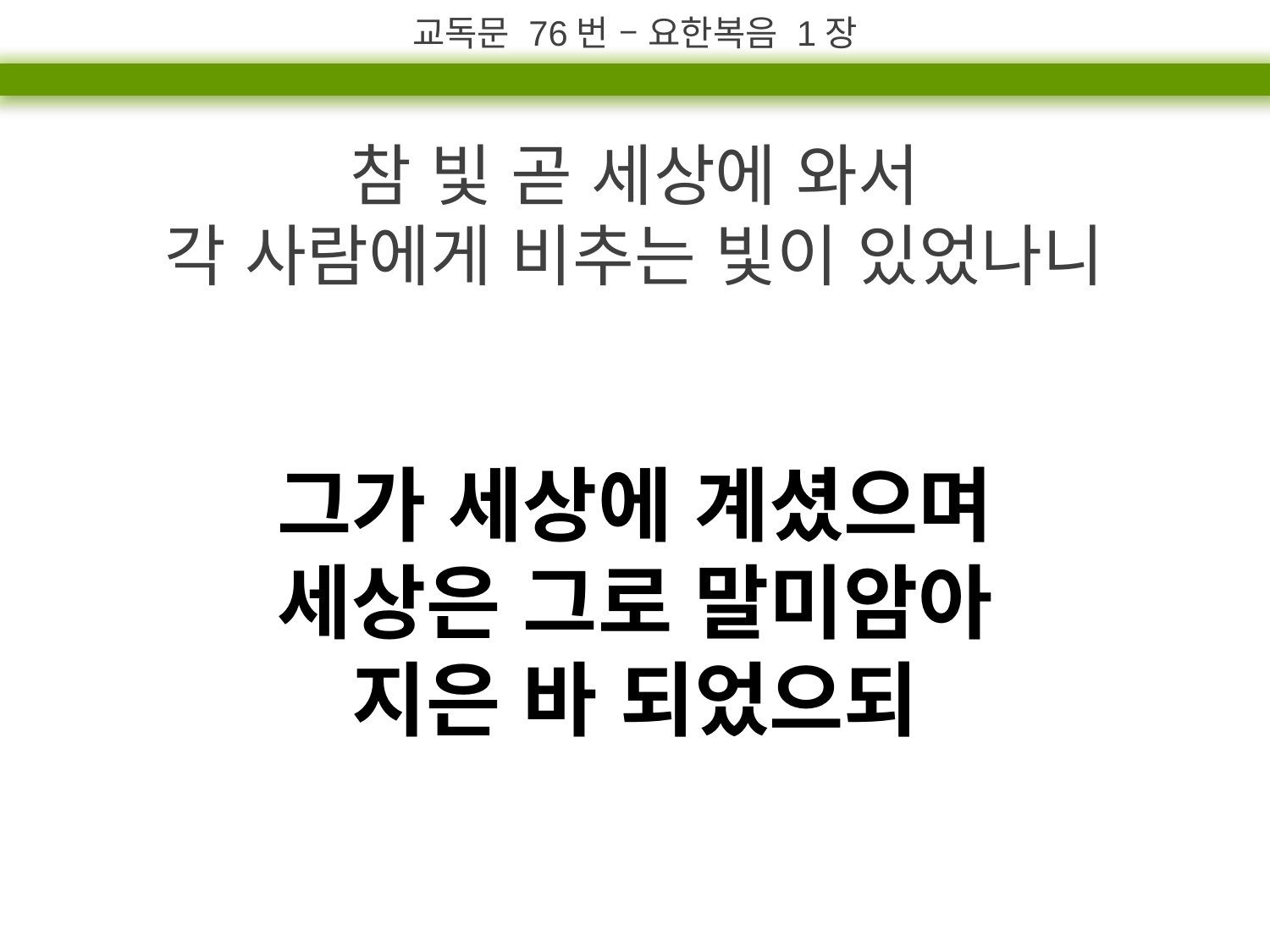

교독문 76번 – 요한복음 1장

참 빛 곧 세상에 와서
각 사람에게 비추는 빛이 있었나니
그가 세상에 계셨으며
세상은 그로 말미암아
지은 바 되었으되